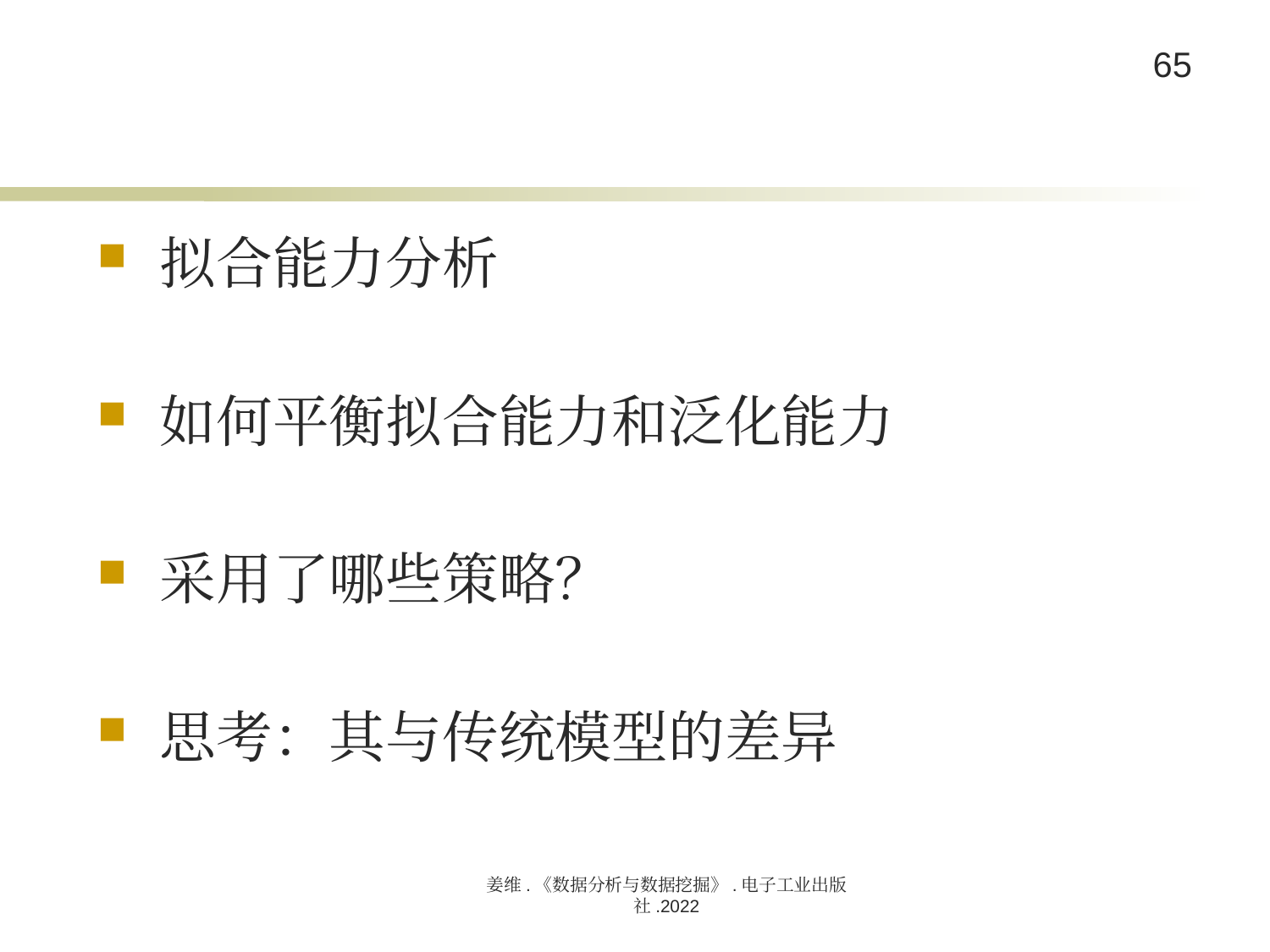

#
拟合能力分析

如何平衡拟合能力和泛化能力

采用了哪些策略？

思考：其与传统模型的差异
姜维.《数据分析与数据挖掘》.电子工业出版社.2022